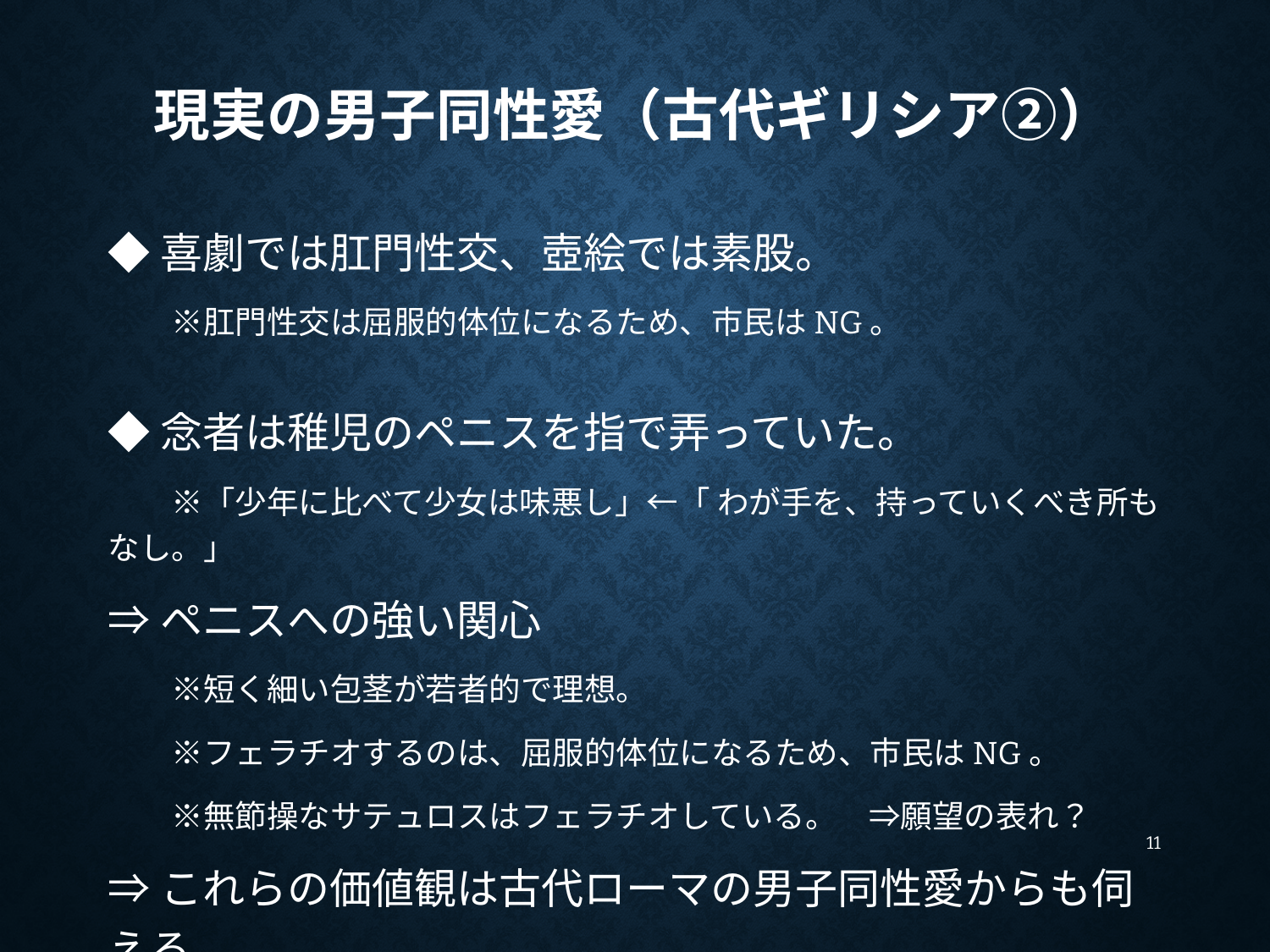

# 現実の男子同性愛（古代ギリシア②）
◆喜劇では肛門性交、壺絵では素股。
　　※肛門性交は屈服的体位になるため、市民はNG。

◆念者は稚児のペニスを指で弄っていた。
　　※「少年に比べて少女は味悪し」←「 わが手を、持っていくべき所もなし。」
⇒ペニスへの強い関心
　　※短く細い包茎が若者的で理想。
　　※フェラチオするのは、屈服的体位になるため、市民はNG。
　　※無節操なサテュロスはフェラチオしている。　⇒願望の表れ？
⇒これらの価値観は古代ローマの男子同性愛からも伺える。
11